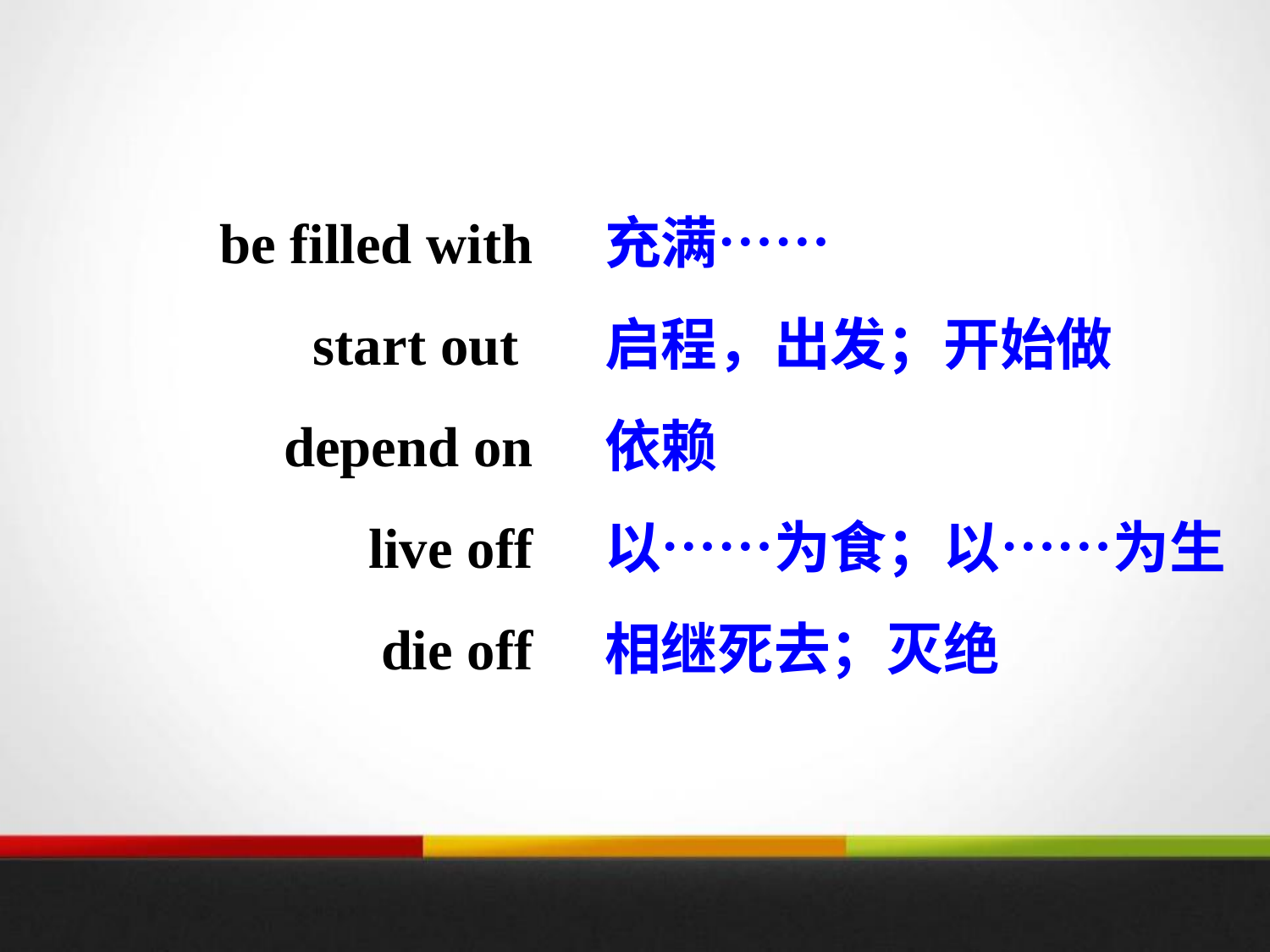

be filled with start out
depend on
live off
die off
充满……
启程，出发；开始做
依赖
以……为食；以……为生
相继死去；灭绝